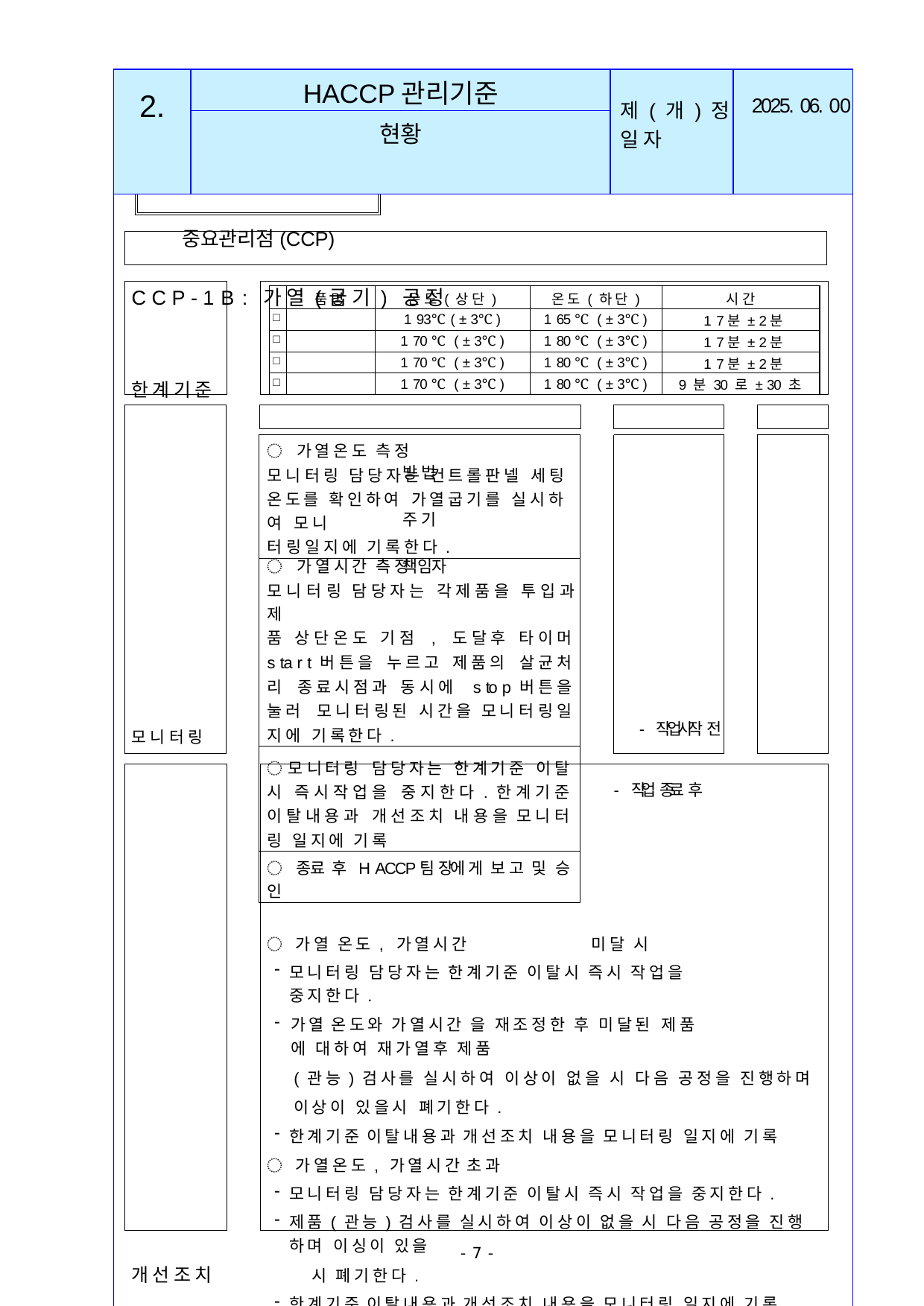

| 2. | HACCP관리기준 | 제 ( 개 ) 정 일 자 | 2025. 06. 00 |
| --- | --- | --- | --- |
|  | 현황 |  |  |
| 중요관리점(CCP) C C P - 1 B : 가 열 ( 굽 기 ) 공 정 한 계 기 준 방 법 주 기 책임자 모 니 터 링 - 작업시작 전 - 작업 종료 후 ◌ 가 열 온 도 , 가 열 시 간 미 달 시 모 니 터 링 담 당 자 는 한 계 기 준 이 탈 시 즉 시 작 업 을 중 지 한 다 . 가 열 온 도 와 가 열 시 간 을 재 조 정 한 후 미 달 된 제 품 에 대 하 여 재 가 열 후 제 품 ( 관 능 ) 검 사 를 실 시 하 여 이 상 이 없 을 시 다 음 공 정 을 진 행 하 며 이 상 이 있 을 시 폐 기 한 다 . 한 계 기 준 이 탈 내 용 과 개 선 조 치 내 용 을 모 니 터 링 일 지 에 기 록 ◌ 가 열 온 도 , 가 열 시 간 초 과 모 니 터 링 담 당 자 는 한 계 기 준 이 탈 시 즉 시 작 업 을 중 지 한 다 . 제 품 ( 관 능 ) 검 사 를 실 시 하 여 이 상 이 없 을 시 다 음 공 정 을 진 행 하 며 이 싱 이 있 을 개 선 조 치 시 폐 기 한 다 . 한 계 기 준 이 탈 내 용 과 개 선 조 치 내 용 을 모 니 터 링 일 지 에 기 록 ◌ 기 계 고 장 시 모 니 터 링 담 당 자 는 오 븐 기 등 기 계 고 장 시 즉 시 작 업 을 중 지 한 다 . 수 리 후 정 상 적 으 로 작 동 시 재 가 동 한 다 . ☆ 즉 각 적 인 수 리 가 불 가 능 할 경 우 교 차 오 염 이 되 지 않 도 록 보 호 조 치 하 여 냉 장 창 고 에 보 관 한 후 , 수 리 가 끝 나 면 제 품 생 산 을 계 속 한 다 . ◌ 공 통 : 개 선 조 치 시 문 제 발 생 시 H ACCP 팀 장 에 게 보 고 후 조 치 하 며 , 개 선 조 치 후 모 니 터 링 일 지 에 기 록 후 H ACCP 팀 장 에 게 승 인 을 받 는 다 . |  |  |  |

|  | 품 명 | 온 도 ( 상 단 ) | 온 도 ( 하 단 ) | 시 간 |
| --- | --- | --- | --- | --- |
| □ |  | 1 93℃ ( ± 3℃ ) | 1 65 ℃ ( ± 3℃ ) | 1 7분 ± 2분 |
| □ |  | 1 70 ℃ ( ± 3℃ ) | 1 80 ℃ ( ± 3℃ ) | 1 7분 ± 2분 |
| □ |  | 1 70 ℃ ( ± 3℃ ) | 1 80 ℃ ( ± 3℃ ) | 1 7분 ± 2분 |
| □ |  | 1 70 ℃ ( ± 3℃ ) | 1 80 ℃ ( ± 3℃ ) | 9 분 30 로 ± 30 초 |

| ◌ 가 열 온 도 측 정 모 니 터 링 담 당 자 는 컨 트 롤 판 넬 세 팅 온 도 를 확 인 하 여 가 열 굽 기 를 실 시 하 여 모 니 터 링 일 지 에 기 록 한 다 . |
| --- |
| ◌ 가 열 시 간 측 정 모 니 터 링 담 당 자 는 각 제 품 을 투 입 과 제 품 상 단 온 도 기 점 , 도 달 후 타 이 머 s ta r t 버 튼 을 누 르 고 제 품 의 살 균 처 리 종 료 시 점 과 동 시 에 s to p 버 튼 을 눌 러 모 니 터 링 된 시 간 을 모 니 터 링 일 지 에 기 록 한 다 . |
| ◌모 니 터 링 담 당 자 는 한 계 기 준 이 탈 시 즉 시 작 업 을 중 지 한 다 . 한 계 기 준 이 탈 내 용 과 개 선 조 치 내 용 을 모 니 터 링 일 지 에 기 록 |
| ◌ 종료 후 H ACCP팀 장에 게 보 고 및 승 인 |

- 7 -